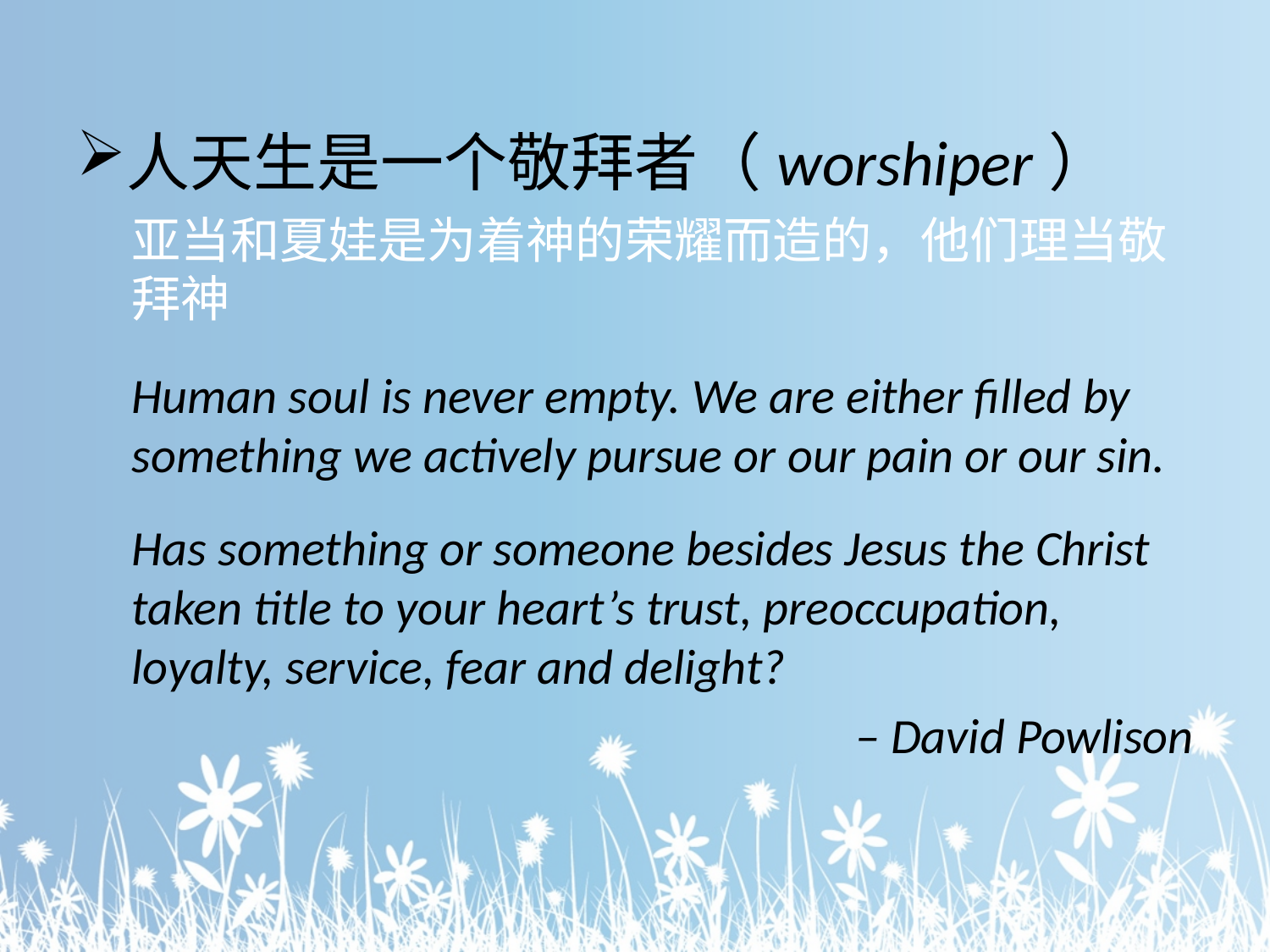

人天生是一个敬拜者（worshiper）
亚当和夏娃是为着神的荣耀而造的，他们理当敬拜神

Human soul is never empty. We are either filled by something we actively pursue or our pain or our sin.

Has something or someone besides Jesus the Christ taken title to your heart’s trust, preoccupation, loyalty, service, fear and delight?
– David Powlison